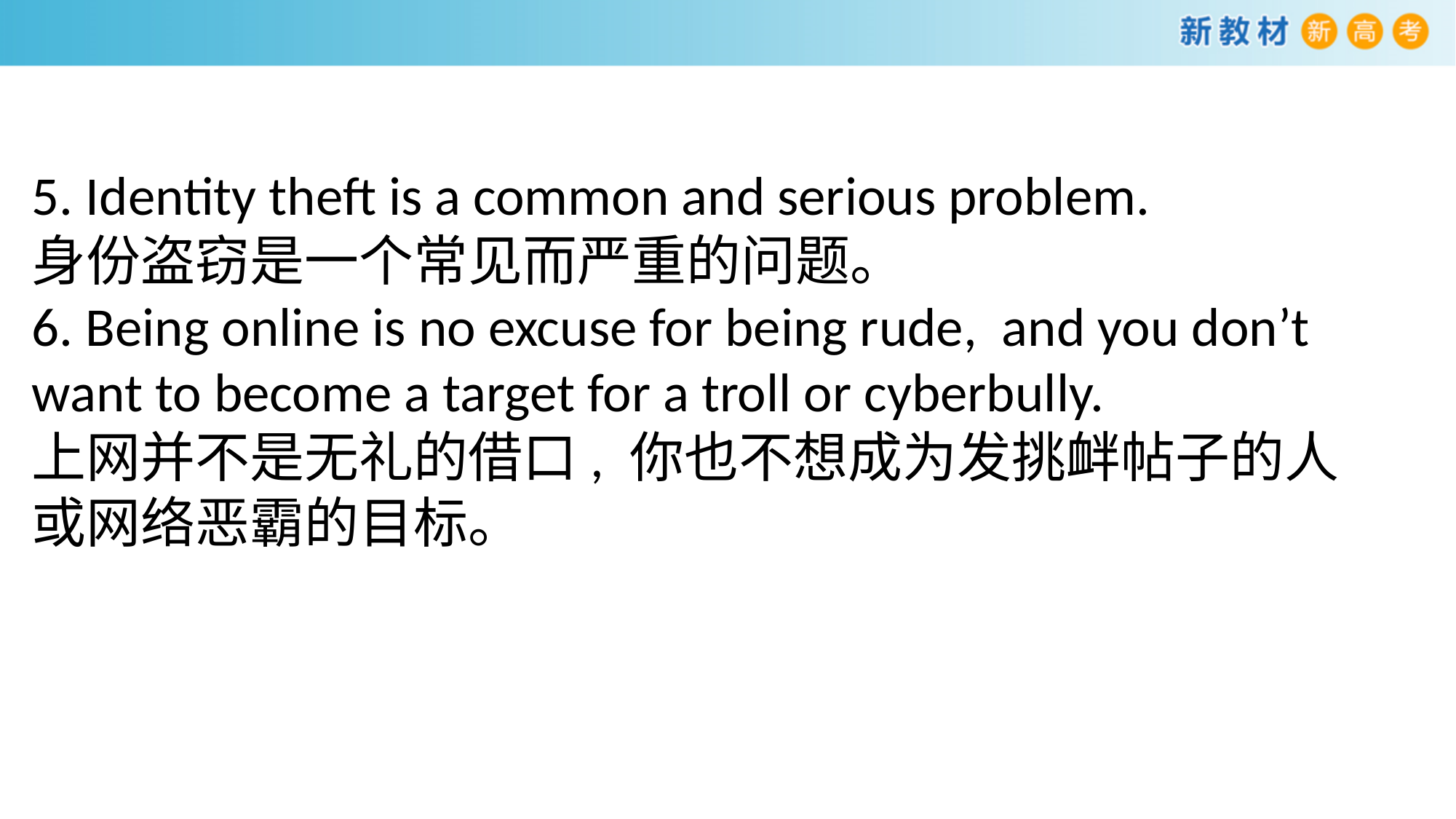

5. Identity theft is a common and serious problem.
身份盗窃是一个常见而严重的问题。
6. Being online is no excuse for being rude,  and you don’t want to become a target for a troll or cyberbully.
上网并不是无礼的借口, 你也不想成为发挑衅帖子的人或网络恶霸的目标。